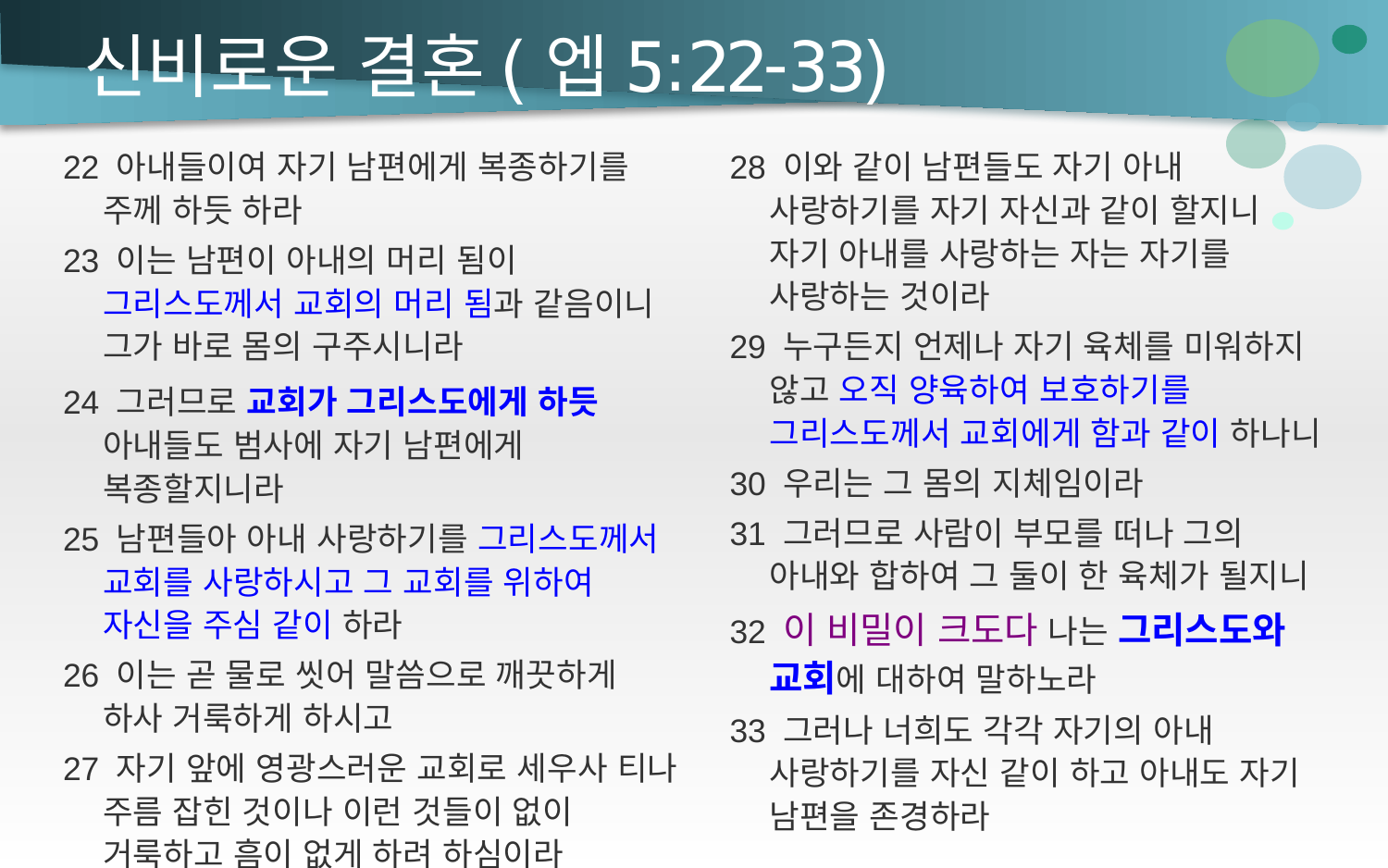

# 신비로운 결혼(엡5:22-33)
22 아내들이여 자기 남편에게 복종하기를 주께 하듯 하라
23 이는 남편이 아내의 머리 됨이 그리스도께서 교회의 머리 됨과 같음이니 그가 바로 몸의 구주시니라
24 그러므로 교회가 그리스도에게 하듯 아내들도 범사에 자기 남편에게 복종할지니라
25 남편들아 아내 사랑하기를 그리스도께서 교회를 사랑하시고 그 교회를 위하여 자신을 주심 같이 하라
26 이는 곧 물로 씻어 말씀으로 깨끗하게 하사 거룩하게 하시고
27 자기 앞에 영광스러운 교회로 세우사 티나 주름 잡힌 것이나 이런 것들이 없이 거룩하고 흠이 없게 하려 하심이라
28 이와 같이 남편들도 자기 아내 사랑하기를 자기 자신과 같이 할지니 자기 아내를 사랑하는 자는 자기를 사랑하는 것이라
29 누구든지 언제나 자기 육체를 미워하지 않고 오직 양육하여 보호하기를 그리스도께서 교회에게 함과 같이 하나니
30 우리는 그 몸의 지체임이라
31 그러므로 사람이 부모를 떠나 그의 아내와 합하여 그 둘이 한 육체가 될지니
32 이 비밀이 크도다 나는 그리스도와 교회에 대하여 말하노라
33 그러나 너희도 각각 자기의 아내 사랑하기를 자신 같이 하고 아내도 자기 남편을 존경하라